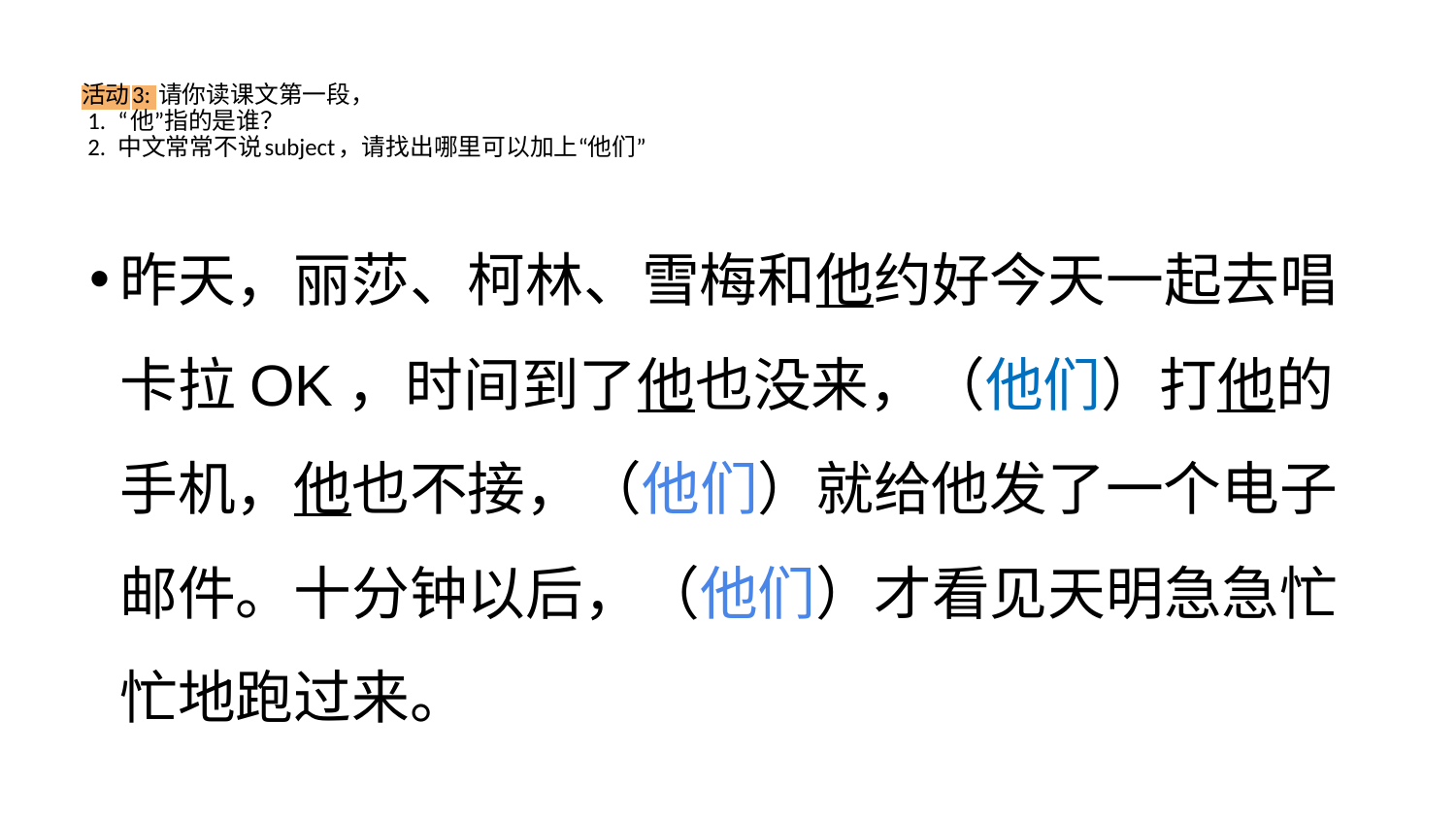

# 活动3: 请你读课文第一段，
“他”指的是谁？
中文常常不说subject，请找出哪里可以加上“他们”

昨天，丽莎、柯林、雪梅和他约好今天一起去唱卡拉OK，时间到了他也没来，（他们）打他的手机，他也不接，（他们）就给他发了一个电子邮件。十分钟以后，（他们）才看见天明急急忙忙地跑过来。